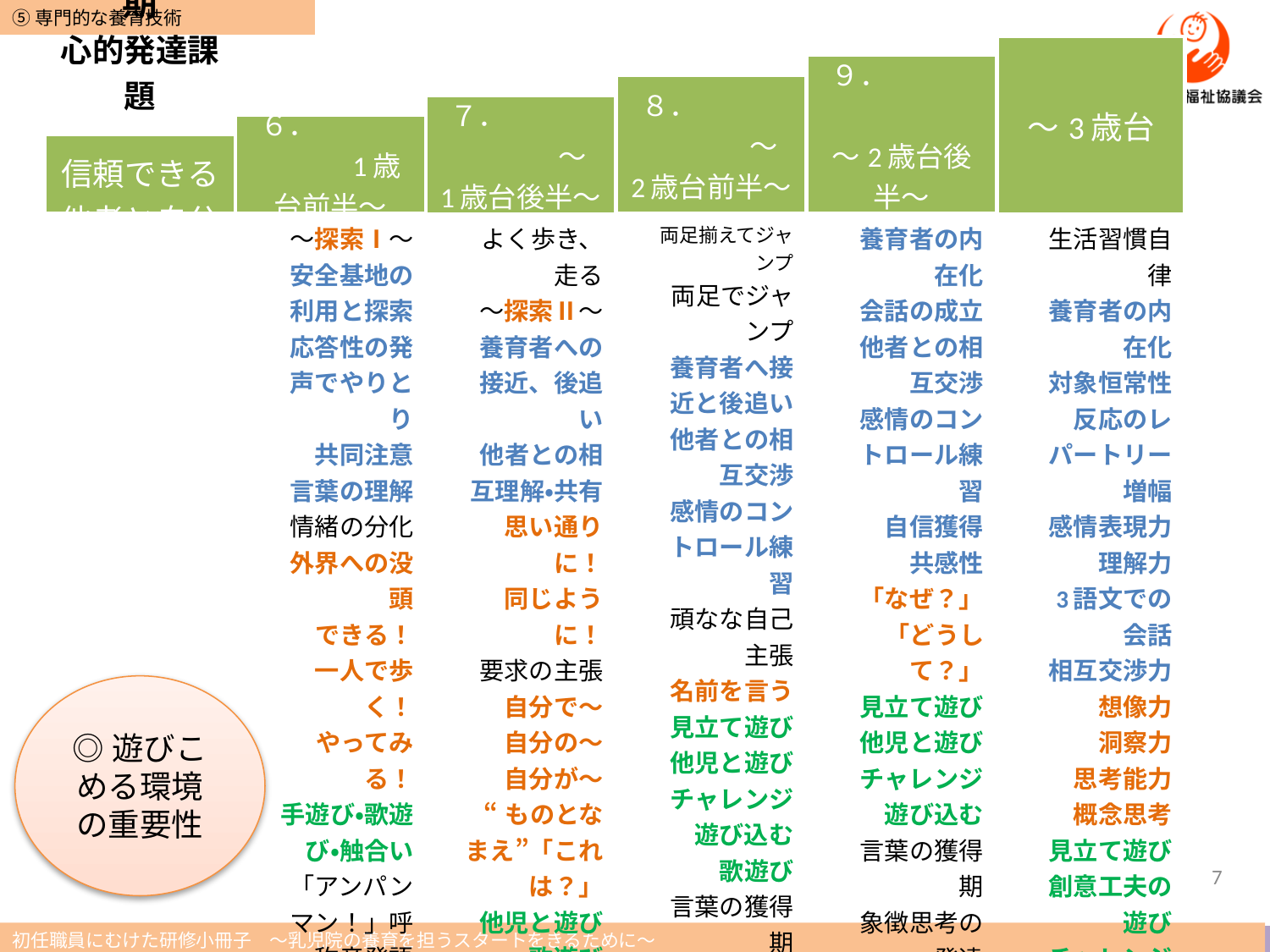

心的発達課題
信頼できる他者と自分
(愛着対象の内在化）
自律性の獲得
６．　　　　　　1歳台前半～
７．　　　　　　　～1歳台後半～
８．　　　　　　　～2歳台前半～
９．　　　　　　　　～2歳台後半～
～3歳台
安全基地の利用と探索
応答性の発声でやりとり
共同注意
言葉の理解
情緒の分化
外界への没頭
～探索Ⅰ～
よく歩き、走る
～探索Ⅱ～
養育者への接近、後追い
他者との相互理解・共有
思い通りに！
同じように！
要求の主張
自分で～
自分の～
自分が～
“ものとなまえ”「これは？」
他児と遊び
両足揃えてジャンプ
両足でジャンプ
養育者へ接近と後追い
他者との相互交渉
感情のコントロール練習
頑なな自己主張
養育者の内在化
会話の成立
他者との相互交渉
感情のコントロール練習
自信獲得
共感性
「なぜ？」
「どうして？」
見立て遊び
他児と遊び
チャレンジ
遊び込む
言葉の獲得期
生活習慣自律
養育者の内在化
対象恒常性
反応のレパートリー増幅
感情表現力
理解力
3語文での会話
できる！
一人で歩く！
やってみる！
手遊び・歌遊び・触合い
歌遊び
相互交渉力
想像力
洞察力
思考能力
概念思考
見立て遊び
創意工夫の遊び
チャレンジ
名前を言う
見立て遊び
他児と遊び
チャレンジ
遊び込む
歌遊び
言葉の獲得期

◎遊びこめる環境の重要性

7